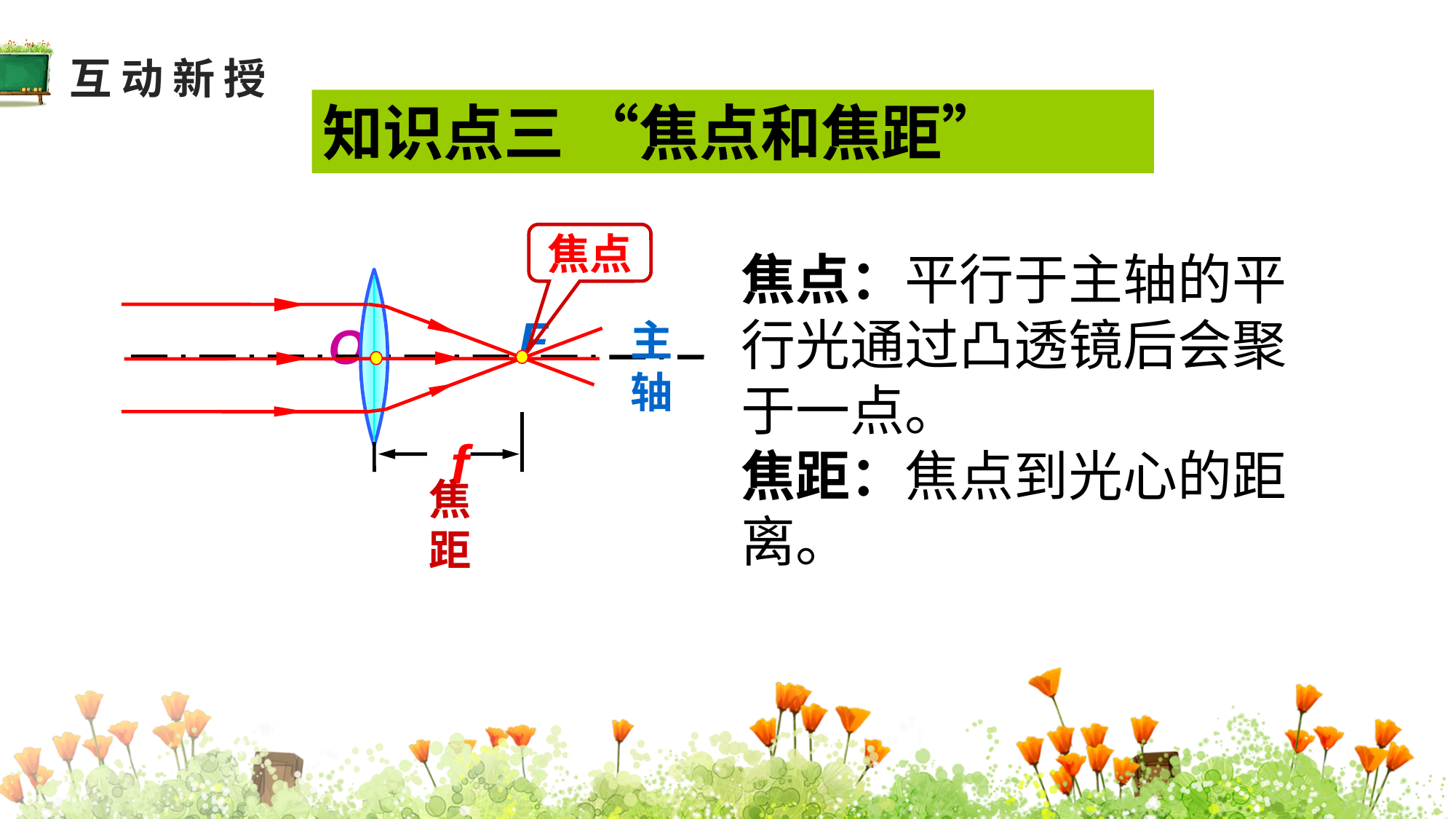

互动新授
知识点三 “焦点和焦距”
焦点

f

焦距
F
主轴

O
焦点：平行于主轴的平行光通过凸透镜后会聚于一点。
焦距：焦点到光心的距离。